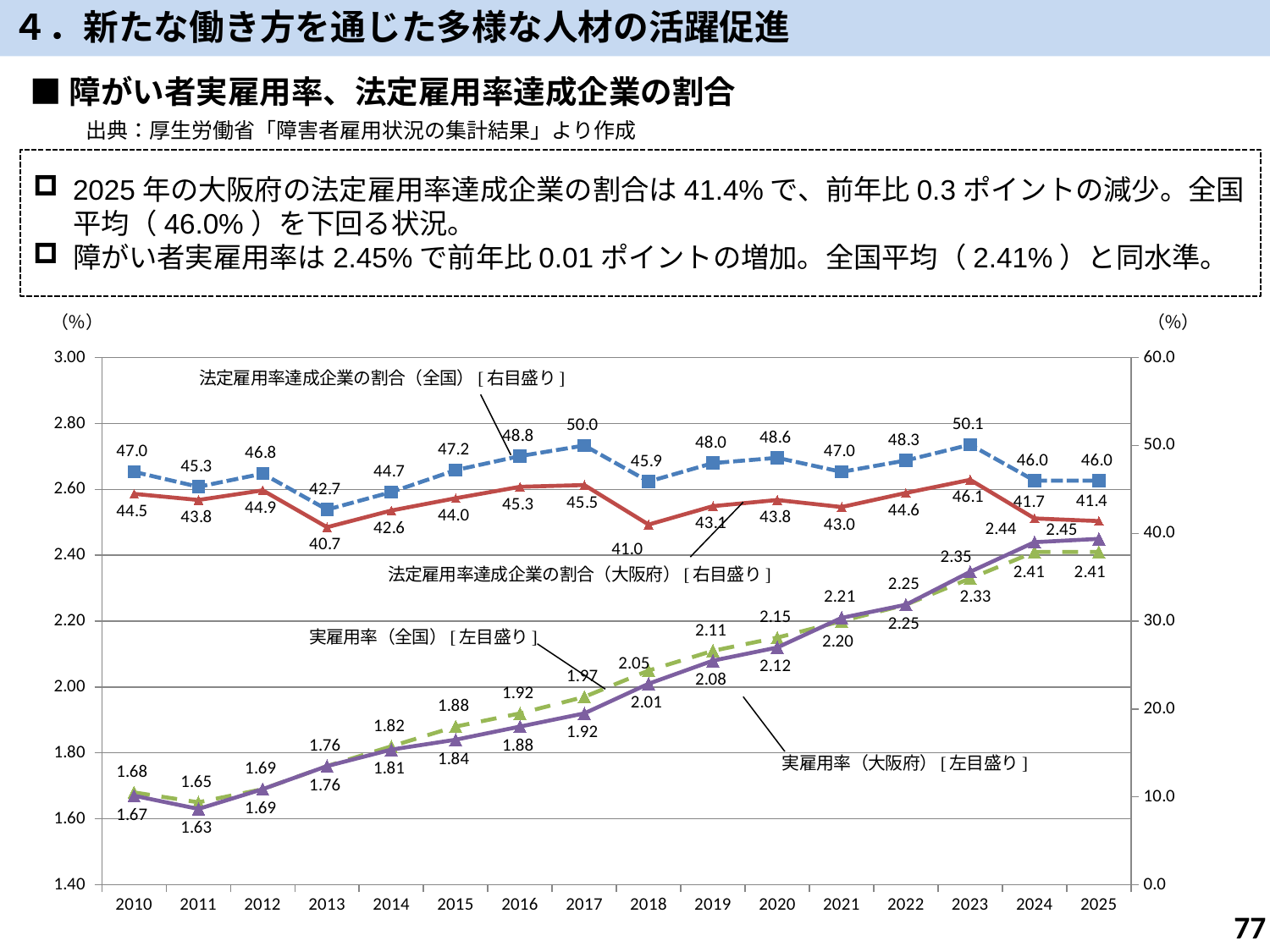

４．新たな働き方を通じた多様な人材の活躍促進
■障がい者実雇用率、法定雇用率達成企業の割合
　　出典：厚生労働省「障害者雇用状況の集計結果」より作成
2025年の大阪府の法定雇用率達成企業の割合は41.4%で、前年比0.3ポイントの減少。全国平均（46.0%）を下回る状況。
障がい者実雇用率は2.45%で前年比0.01ポイントの増加。全国平均（2.41%）と同水準。

### Chart

| Category | 実雇用率（全国）
＜左目盛＞ | 実雇用率（大阪府）
＜左目盛＞ | 法定雇用率達成企業の割合（全国）
＜右目盛り＞ | 法定雇用率達成企業の割合（大阪府）
＜右目盛り＞ |
|---|---|---|---|---|
| 2010 | 1.68 | 1.67 | 47.0 | 44.5 |
| 2011 | 1.65 | 1.63 | 45.3 | 43.8 |
| 2012 | 1.69 | 1.69 | 46.8 | 44.9 |
| 2013 | 1.76 | 1.76 | 42.7 | 40.7 |
| 2014 | 1.82 | 1.81 | 44.7 | 42.6 |
| 2015 | 1.88 | 1.84 | 47.2 | 44.0 |
| 2016 | 1.92 | 1.88 | 48.8 | 45.3 |
| 2017 | 1.97 | 1.92 | 50.0 | 45.5 |
| 2018 | 2.05 | 2.01 | 45.9 | 41.0 |
| 2019 | 2.11 | 2.08 | 48.0 | 43.1 |
| 2020 | 2.15 | 2.12 | 48.6 | 43.8 |
| 2021 | 2.2 | 2.21 | 47.0 | 43.0 |
| 2022 | 2.25 | 2.25 | 48.3 | 44.6 |
| 2023 | 2.33 | 2.35 | 50.1 | 46.1 |
| 2024 | 2.41 | 2.44 | 46.0 | 41.7 |
| 2025 | 2.41 | 2.45 | 46.0 | 41.4 |
77